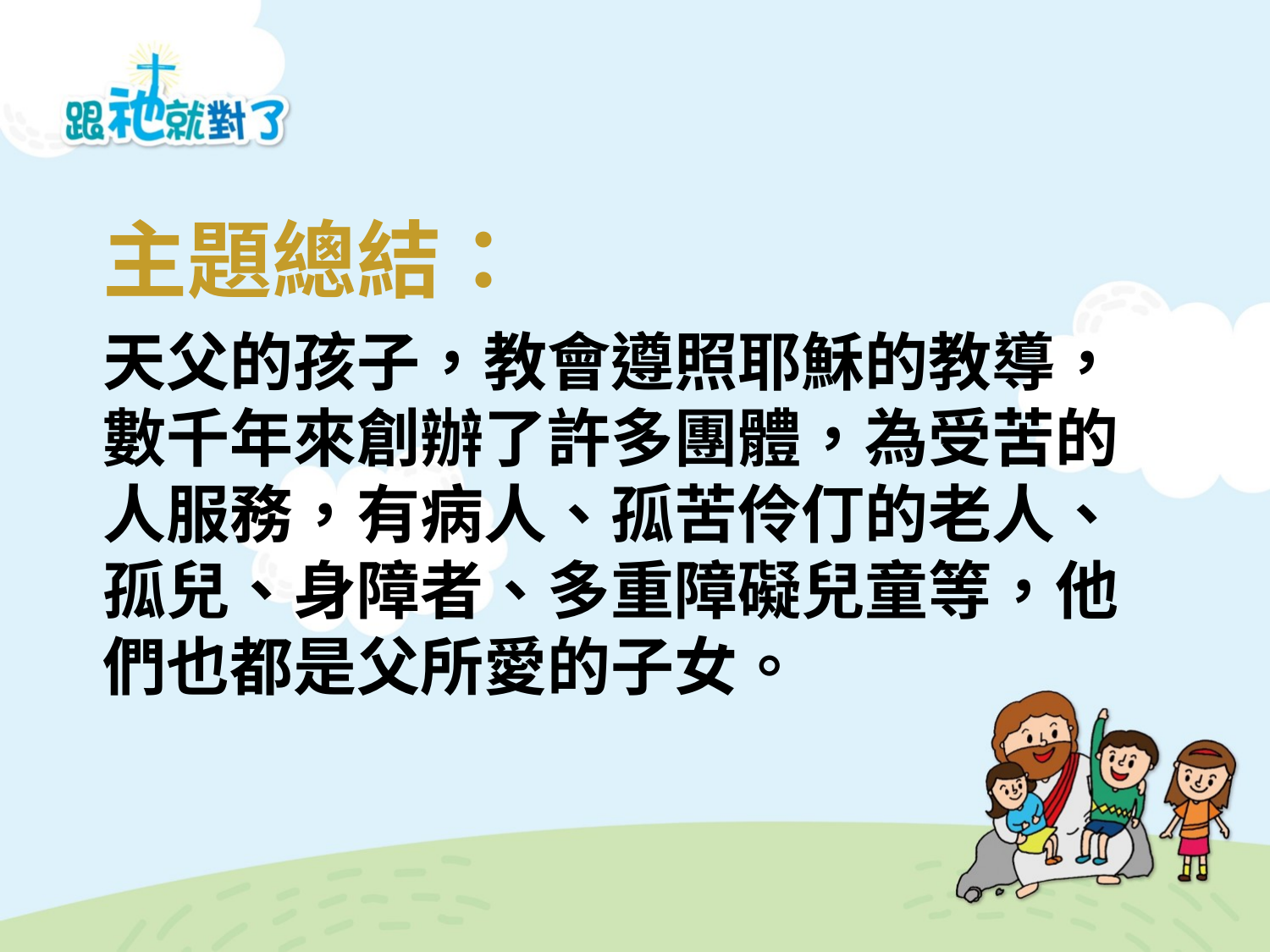

主題總結：
天父的孩子，教會遵照耶穌的教導，數千年來創辦了許多團體，為受苦的人服務，有病人、孤苦伶仃的老人、孤兒、身障者、多重障礙兒童等，他們也都是父所愛的子女。